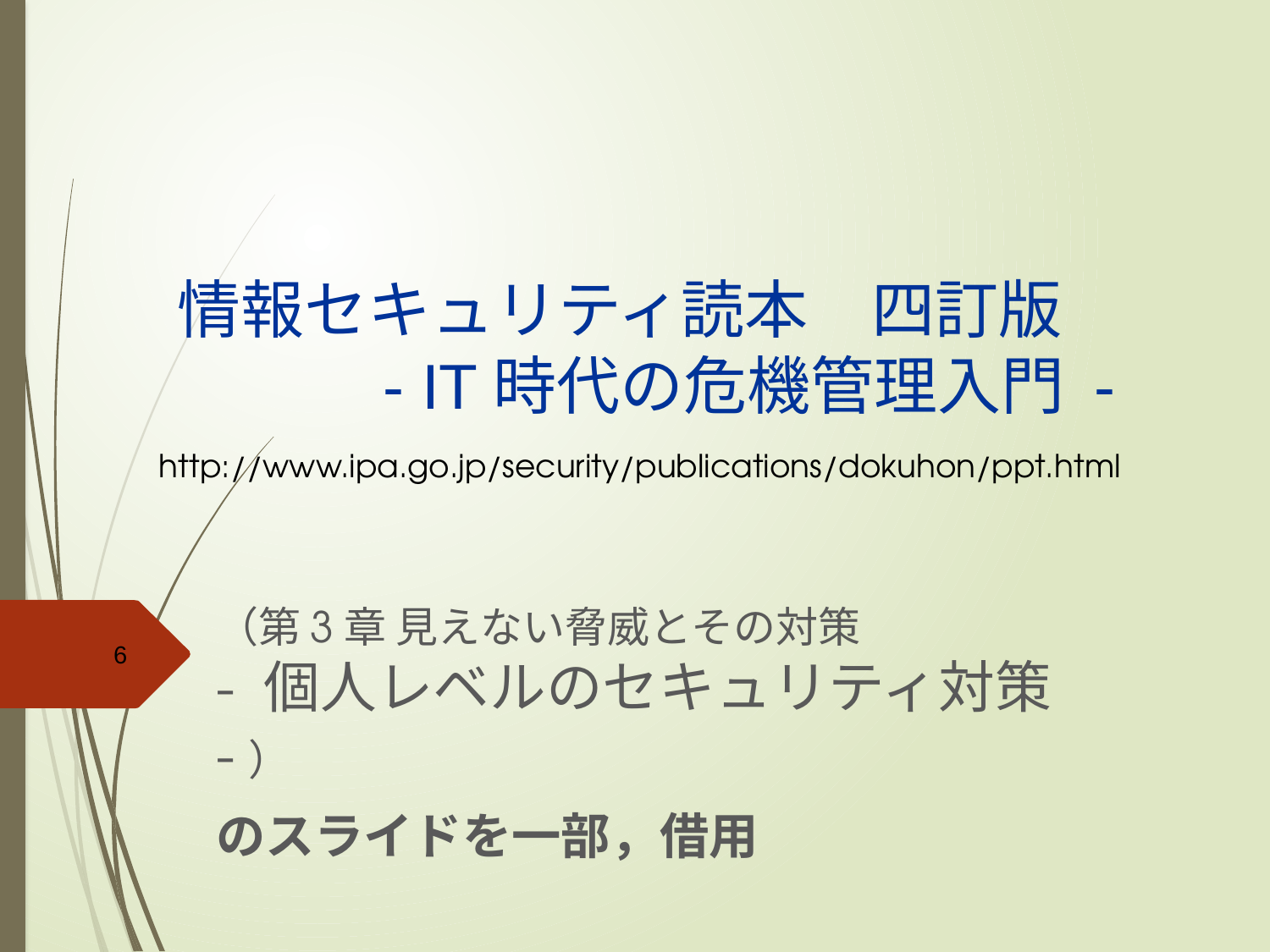

情報セキュリティ読本　四訂版
　　　- IT時代の危機管理入門 -
http://www.ipa.go.jp/security/publications/dokuhon/ppt.html

（第3章 見えない脅威とその対策
- 個人レベルのセキュリティ対策 -）
のスライドを一部，借用
6